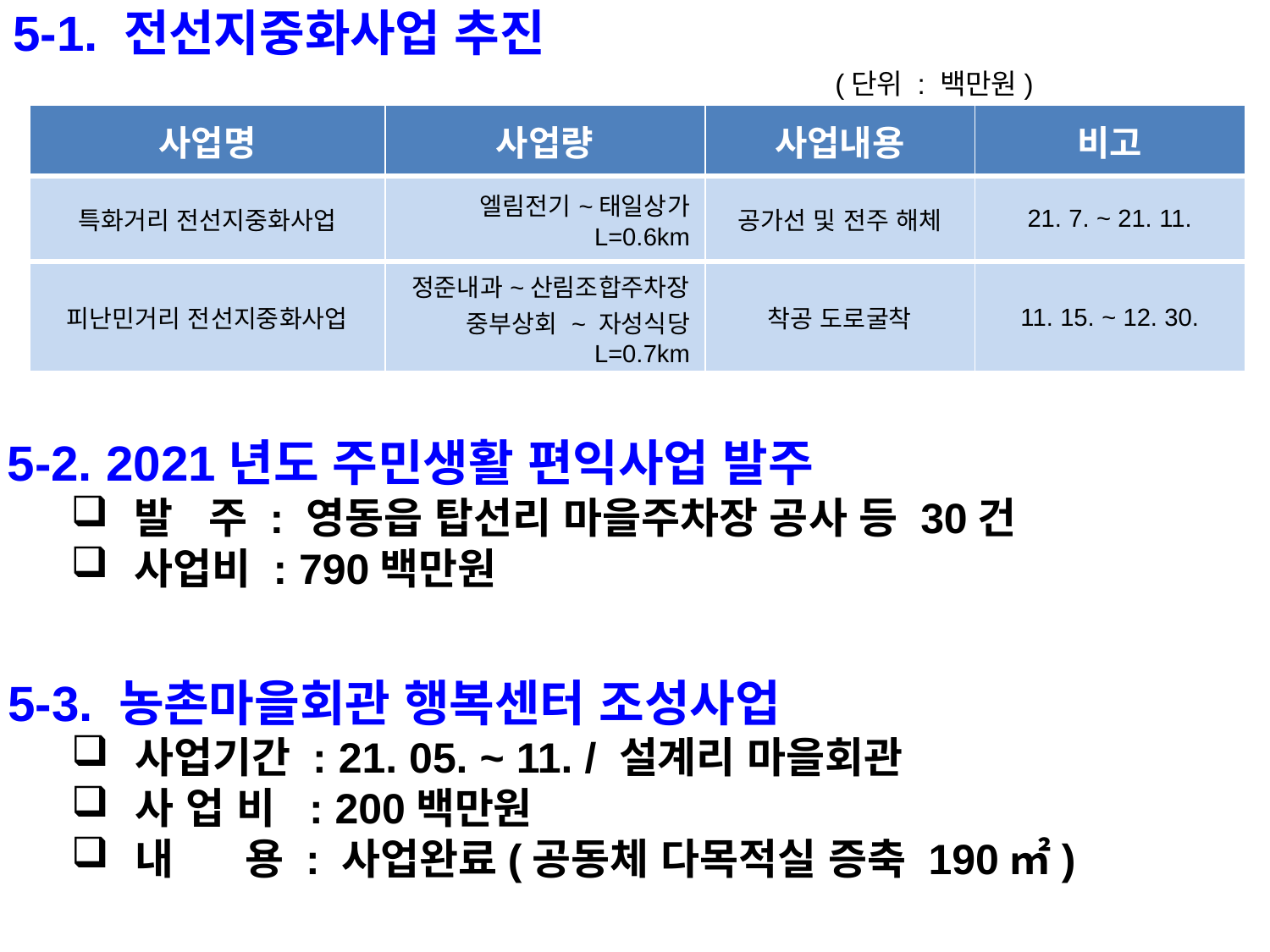

5-1. 전선지중화사업 추진
                                                                                                         (단위 : 백만원)
| 사업명 | 사업량 | 사업내용 | 비고 |
| --- | --- | --- | --- |
| 특화거리 전선지중화사업 | 엘림전기~태일상가 L=0.6km | 공가선 및 전주 해체 | 21. 7. ~ 21. 11. |
| 피난민거리 전선지중화사업 | 정준내과~산림조합주차장 중부상회 ~ 자성식당 L=0.7km | 착공 도로굴착 | 11. 15. ~ 12. 30. |
5-2. 2021년도 주민생활 편익사업 발주
발   주 : 영동읍 탑선리 마을주차장 공사 등 30건
사업비 : 790백만원
5-3. 농촌마을회관 행복센터 조성사업
사업기간 : 21. 05. ~ 11. / 설계리 마을회관
사 업 비  : 200백만원
내      용 : 사업완료(공동체 다목적실 증축 190㎡)